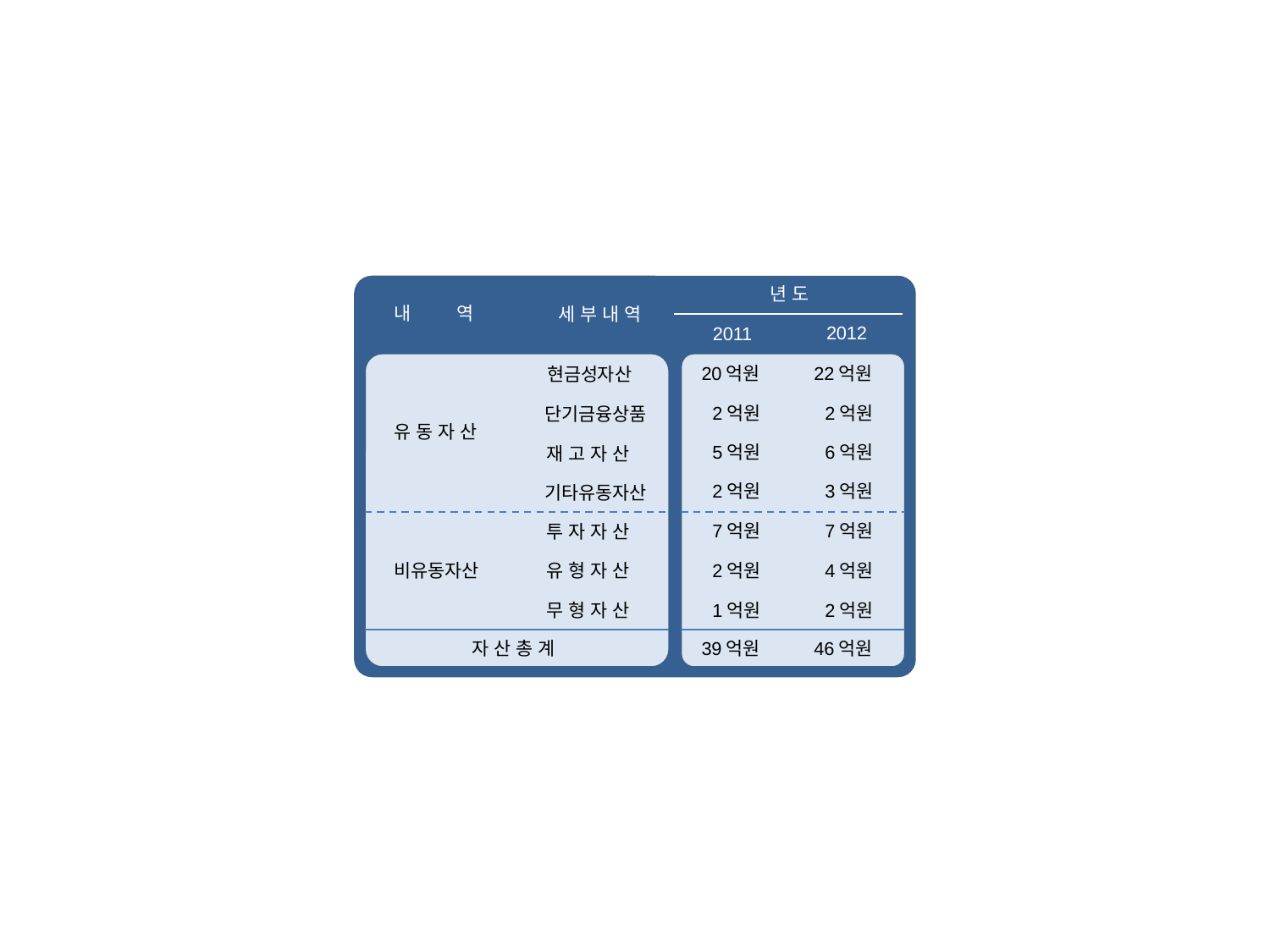

년 도

내         역
세 부 내 역
2012
2011

20억원
22억원
현금성자산
2억원
2억원
단기금융상품
유 동 자 산
5억원
6억원
재 고 자 산
2억원
3억원
기타유동자산
7억원
7억원
투 자 자 산
비유동자산
유 형 자 산
2억원
4억원
무 형 자 산
1억원
2억원
자 산 총 계
39억원
46억원